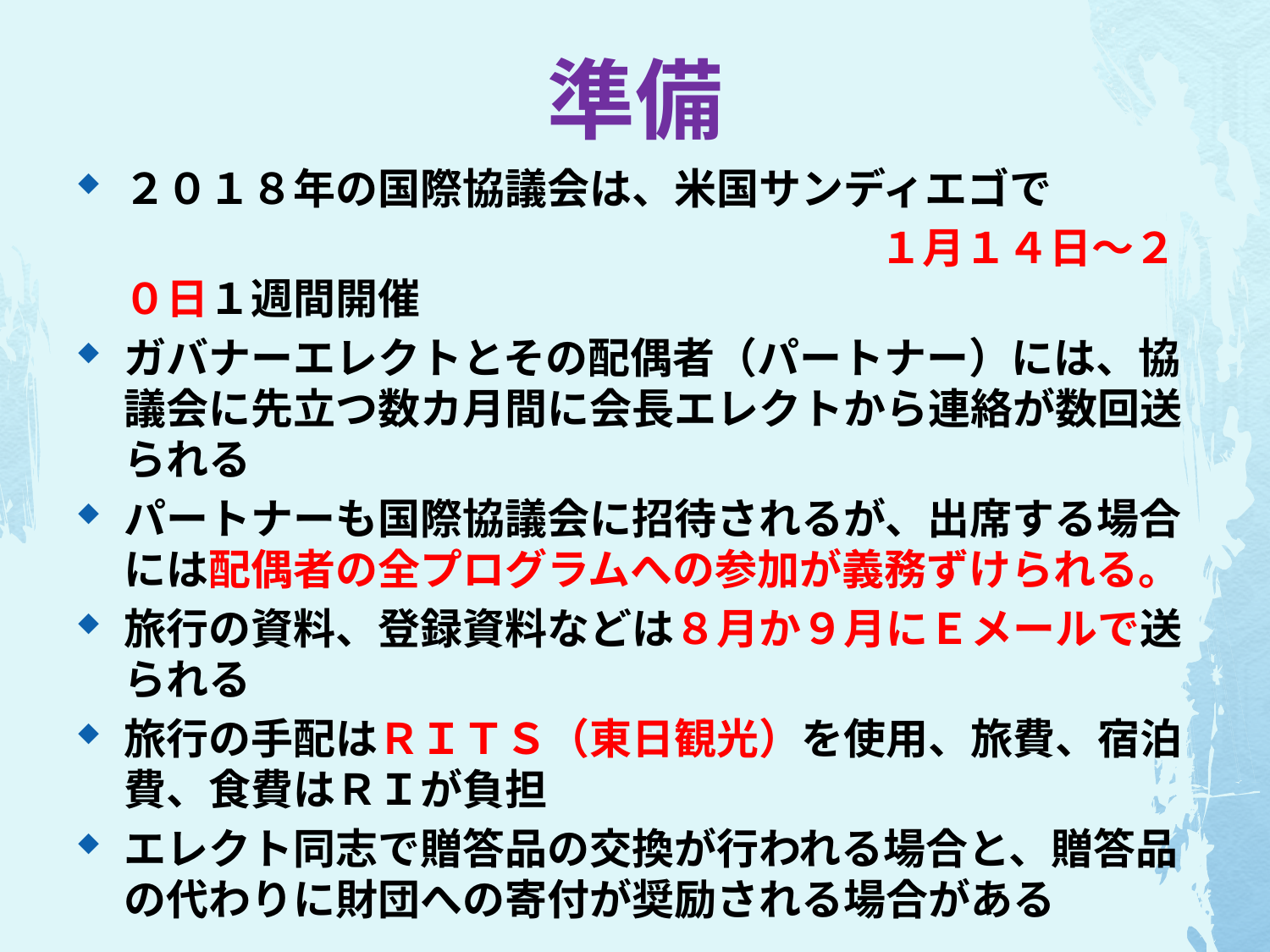

# 準備
２０１８年の国際協議会は、米国サンディエゴで
　　　　　　　　　　　　　　　　　　　１月１４日～２０日１週間開催
ガバナーエレクトとその配偶者（パートナー）には、協議会に先立つ数カ月間に会長エレクトから連絡が数回送られる
パートナーも国際協議会に招待されるが、出席する場合には配偶者の全プログラムへの参加が義務ずけられる。
旅行の資料、登録資料などは８月か９月にＥメールで送られる
旅行の手配はＲＩＴＳ（東日観光）を使用、旅費、宿泊費、食費はＲＩが負担
エレクト同志で贈答品の交換が行われる場合と、贈答品の代わりに財団への寄付が奨励される場合がある